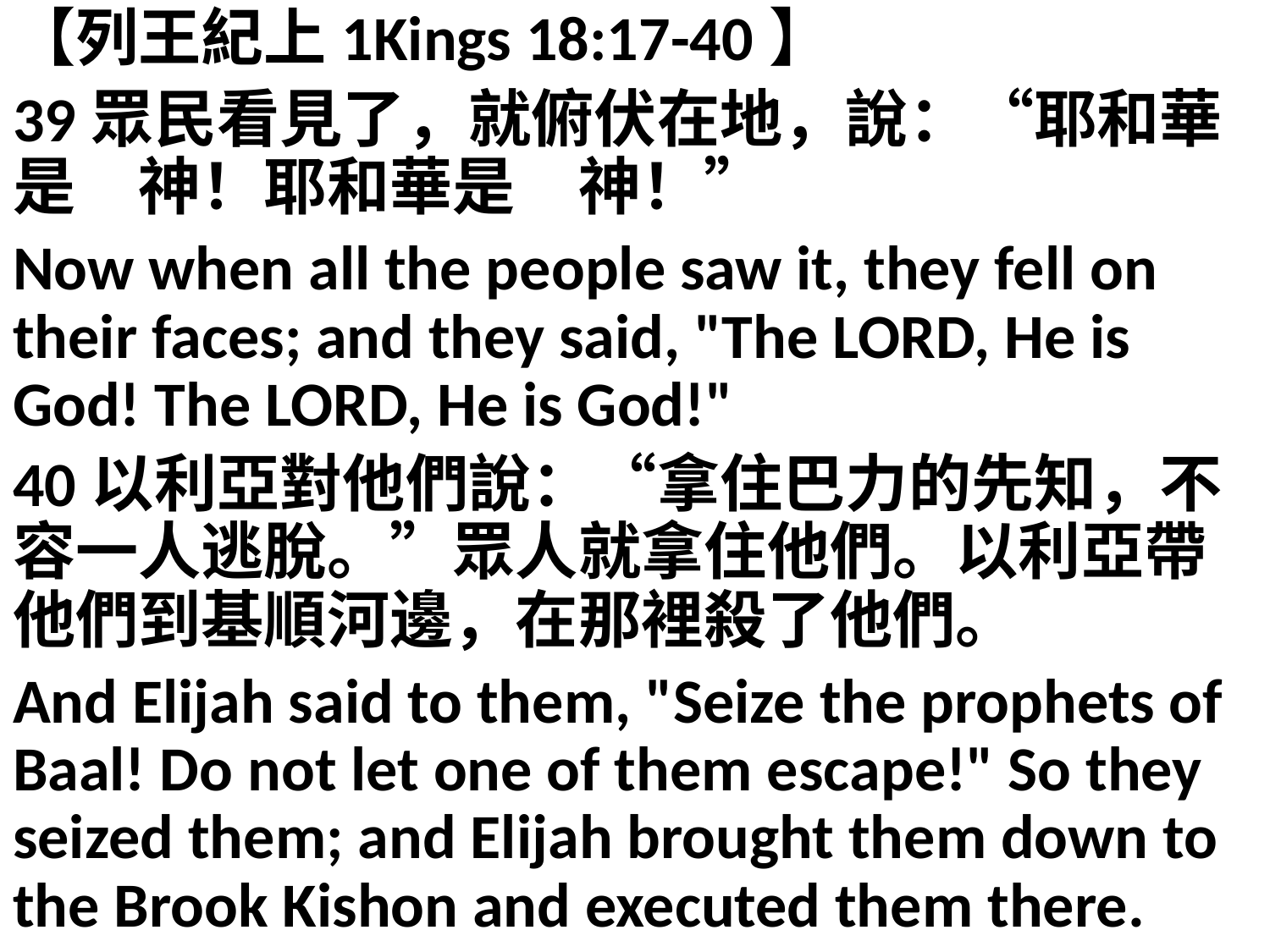

【列王紀上1Kings 18:17-40】
39眾民看見了，就俯伏在地，說：“耶和華是　神！耶和華是　神！”
Now when all the people saw it, they fell on their faces; and they said, "The LORD, He is God! The LORD, He is God!"
40以利亞對他們說：“拿住巴力的先知，不容一人逃脫。”眾人就拿住他們。以利亞帶他們到基順河邊，在那裡殺了他們。
And Elijah said to them, "Seize the prophets of Baal! Do not let one of them escape!" So they seized them; and Elijah brought them down to the Brook Kishon and executed them there.